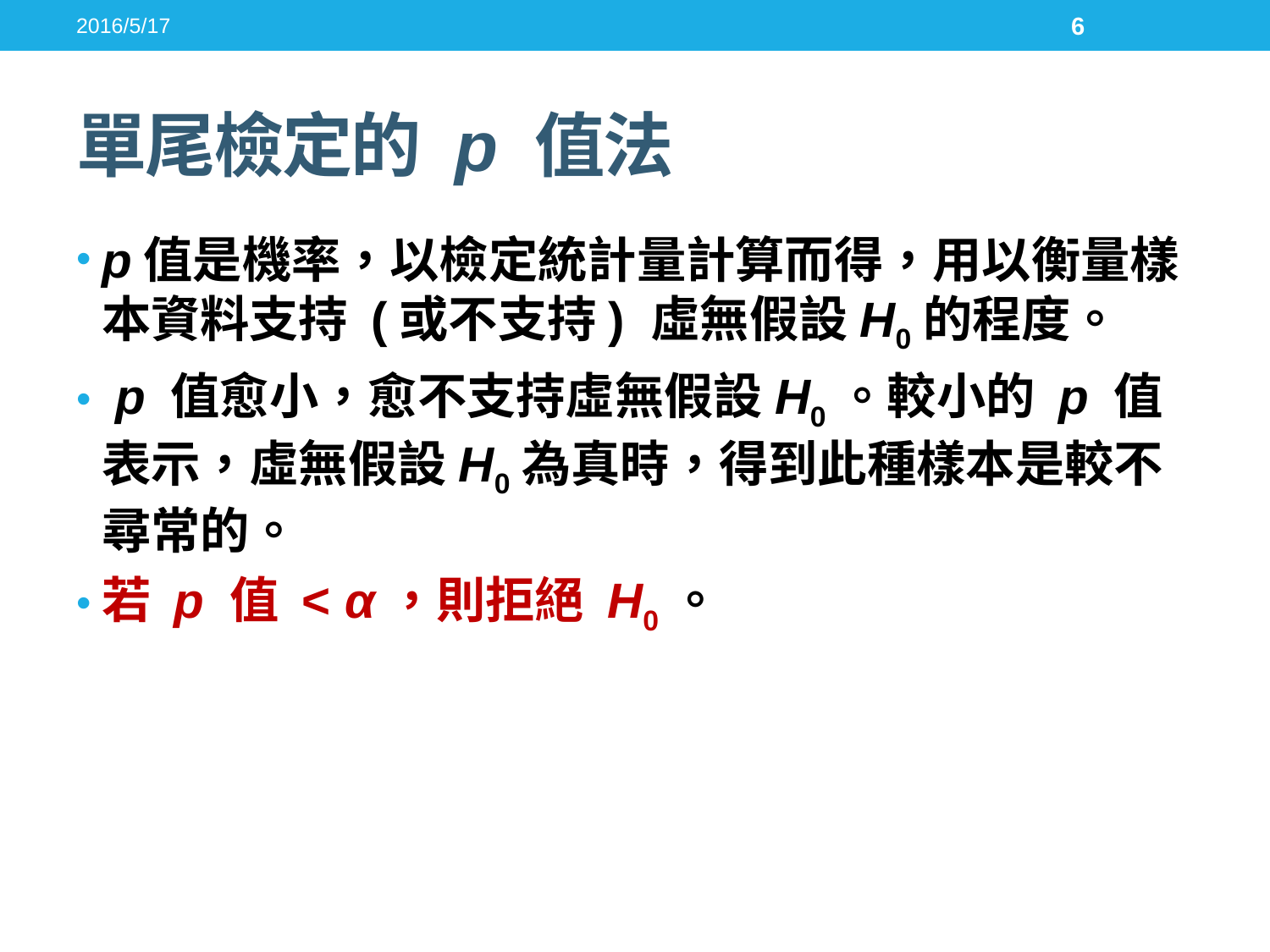

2016/5/17
6
# 單尾檢定的 p 值法
p值是機率，以檢定統計量計算而得，用以衡量樣本資料支持 (或不支持) 虛無假設H0的程度。
 p 值愈小，愈不支持虛無假設H0。較小的 p 值表示，虛無假設H0為真時，得到此種樣本是較不尋常的。
若 p 值 < α，則拒絕 H0。